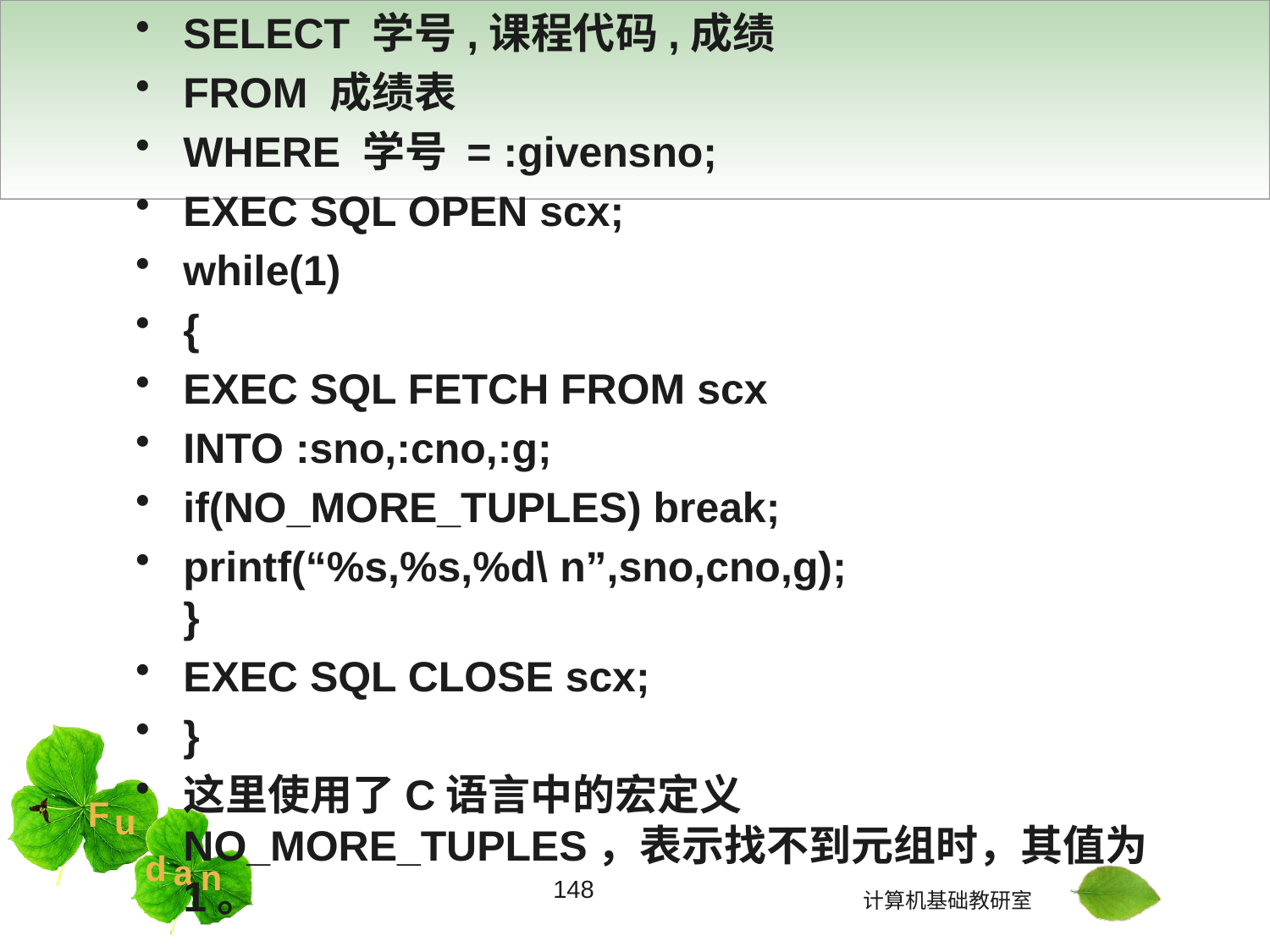

#
SELECT 学号,课程代码,成绩
FROM 成绩表
WHERE 学号 = :givensno;
EXEC SQL OPEN scx;
while(1)
{
EXEC SQL FETCH FROM scx
INTO :sno,:cno,:g;
if(NO_MORE_TUPLES) break;
printf(“%s,%s,%d\ n”,sno,cno,g);
}
EXEC SQL CLOSE scx;
}
这里使用了C语言中的宏定义NO_MORE_TUPLES，表示找不到元组时，其值为1。

148